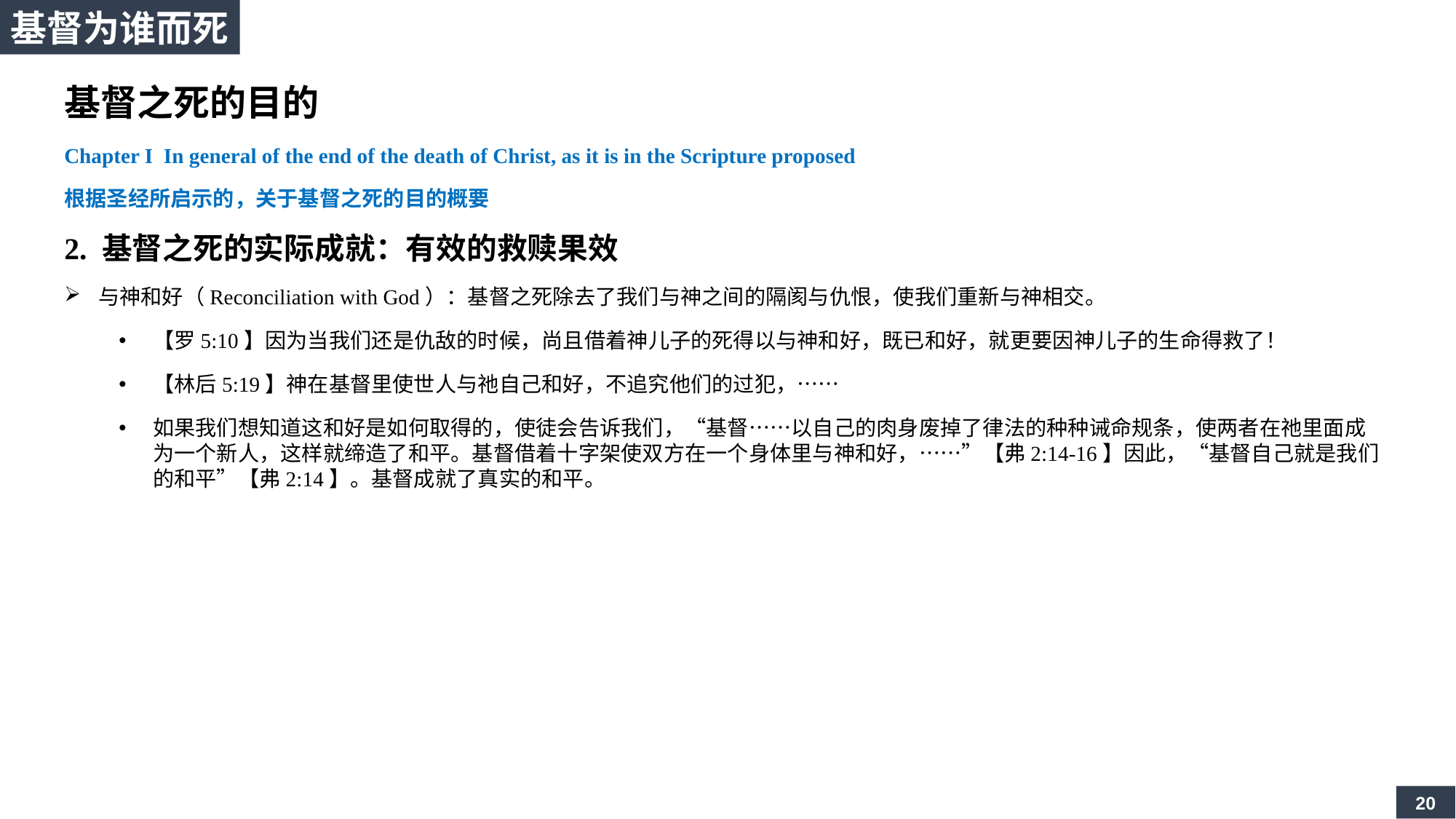

基督为谁而死
基督之死的目的
Chapter I  In general of the end of the death of Christ, as it is in the Scripture proposed
根据圣经所启示的，关于基督之死的目的概要
2. 基督之死的实际成就：有效的救赎果效
与神和好（Reconciliation with God）：基督之死除去了我们与神之间的隔阂与仇恨，使我们重新与神相交。
【罗5:10】因为当我们还是仇敌的时候，尚且借着神儿子的死得以与神和好，既已和好，就更要因神儿子的生命得救了！
【林后5:19】神在基督里使世人与祂自己和好，不追究他们的过犯，……
如果我们想知道这和好是如何取得的，使徒会告诉我们，“基督……以自己的肉身废掉了律法的种种诫命规条，使两者在祂里面成为一个新人，这样就缔造了和平。基督借着十字架使双方在一个身体里与神和好，……”【弗2:14-16】因此，“基督自己就是我们的和平”【弗2:14】。基督成就了真实的和平。

20